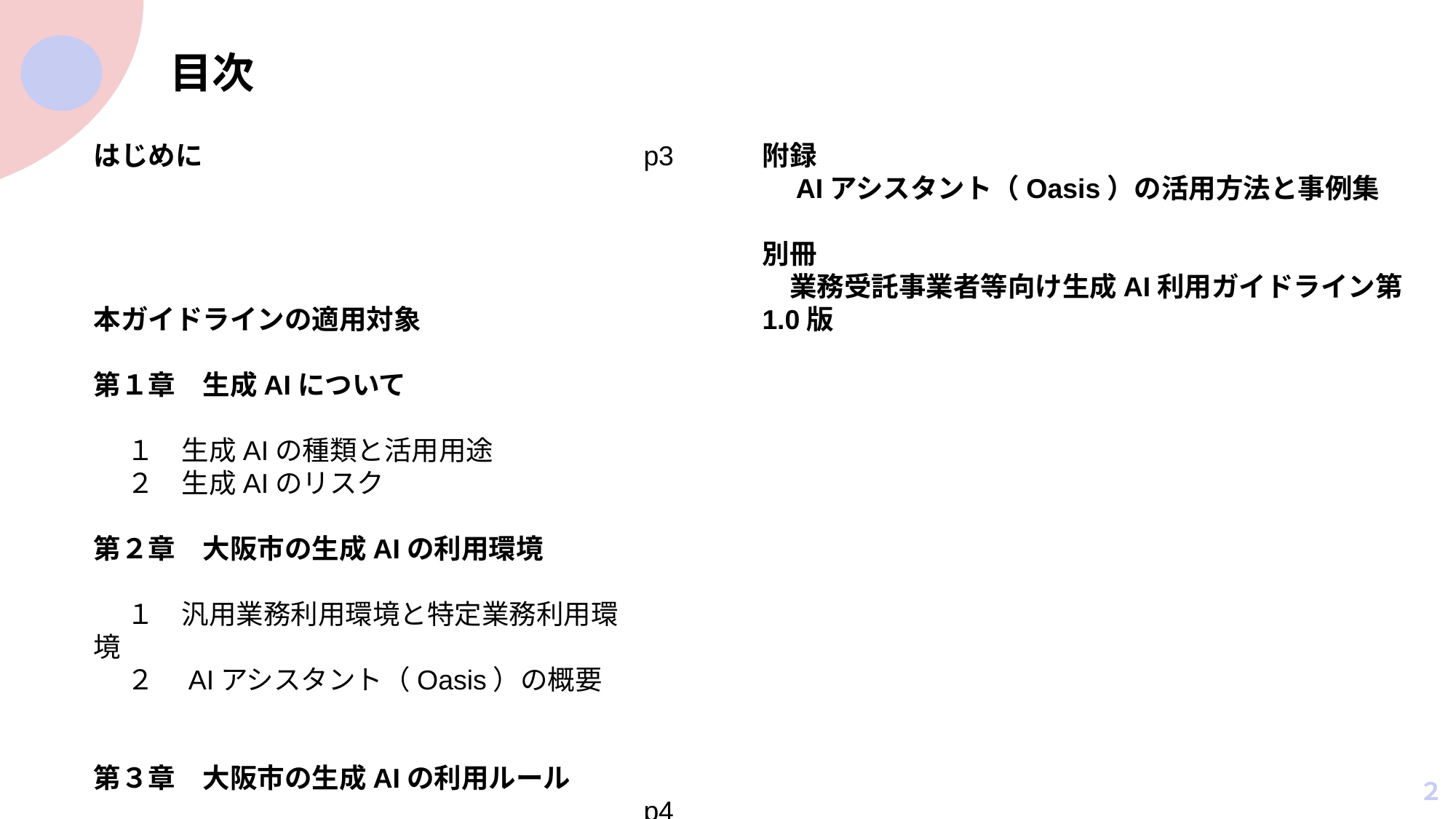

目次
はじめに

本ガイドラインの適用対象

第１章　生成AIについて

　 １　生成AIの種類と活用用途
　 ２　生成AIのリスク

第２章　大阪市の生成AIの利用環境

　 １　汎用業務利用環境と特定業務利用環境
　 ２　AIアシスタント（Oasis）の概要

第３章　大阪市の生成AIの利用ルール

　 １　すべての環境の共通ルール
　 ２　利用環境ごとの個別ルール

おわりに
p3

p4

p6
p7

p11
p12

p15
p22

p24
附録
　AIアシスタント（Oasis）の活用方法と事例集

別冊
　業務受託事業者等向け生成AI利用ガイドライン第1.0版
２